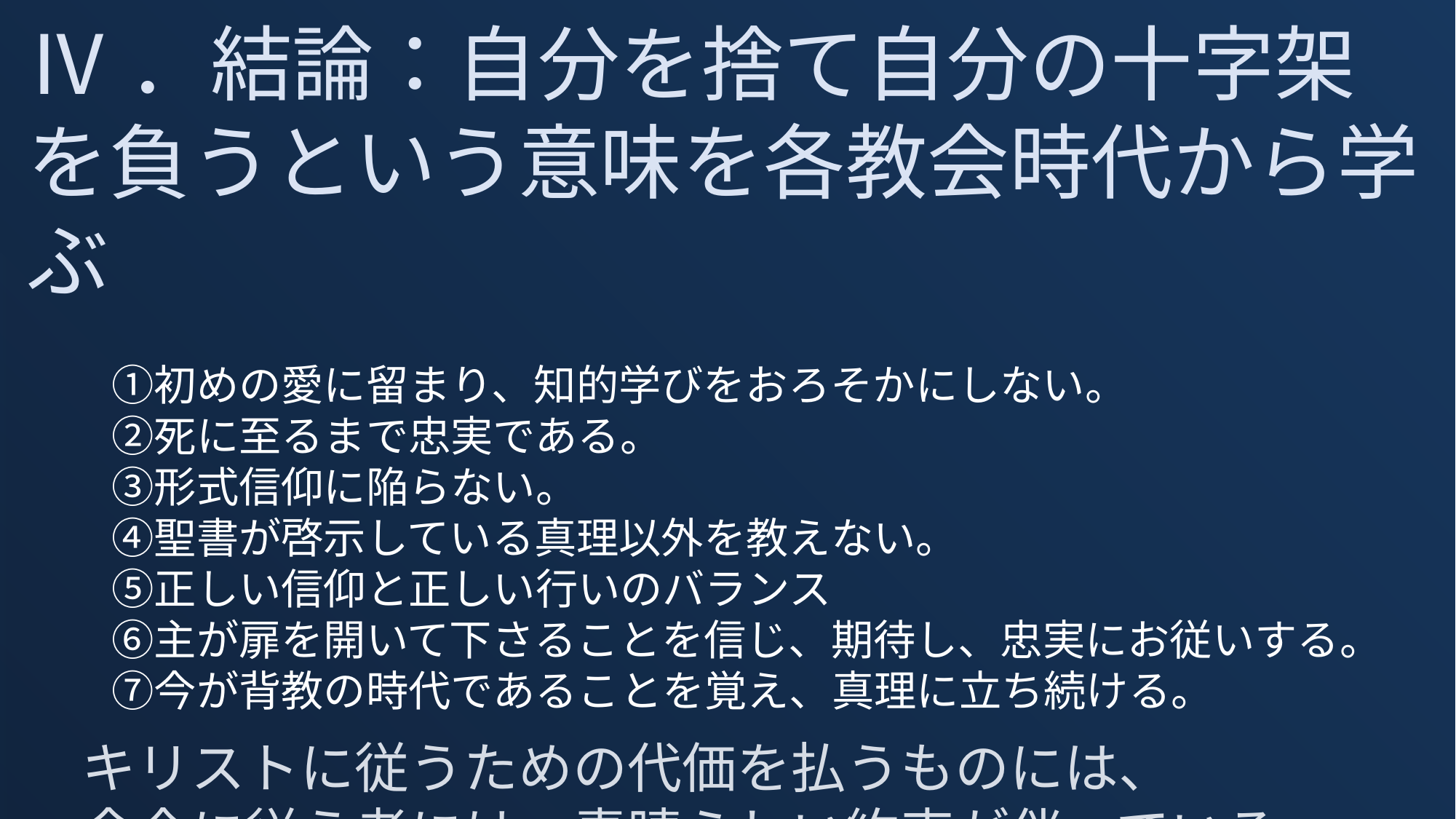

Ⅳ．結論：自分を捨て自分の十字架を負うという意味を各教会時代から学ぶ

　　➀初めの愛に留まり、知的学びをおろそかにしない。
　　②死に至るまで忠実である。
　　③形式信仰に陥らない。
　　④聖書が啓示している真理以外を教えない。
　　⑤正しい信仰と正しい行いのバランス
　　⑥主が扉を開いて下さることを信じ、期待し、忠実にお従いする。
　　➆今が背教の時代であることを覚え、真理に立ち続ける。

　キリストに従うための代価を払うものには、
　命令に従う者には、素晴らしい約束が伴っている。